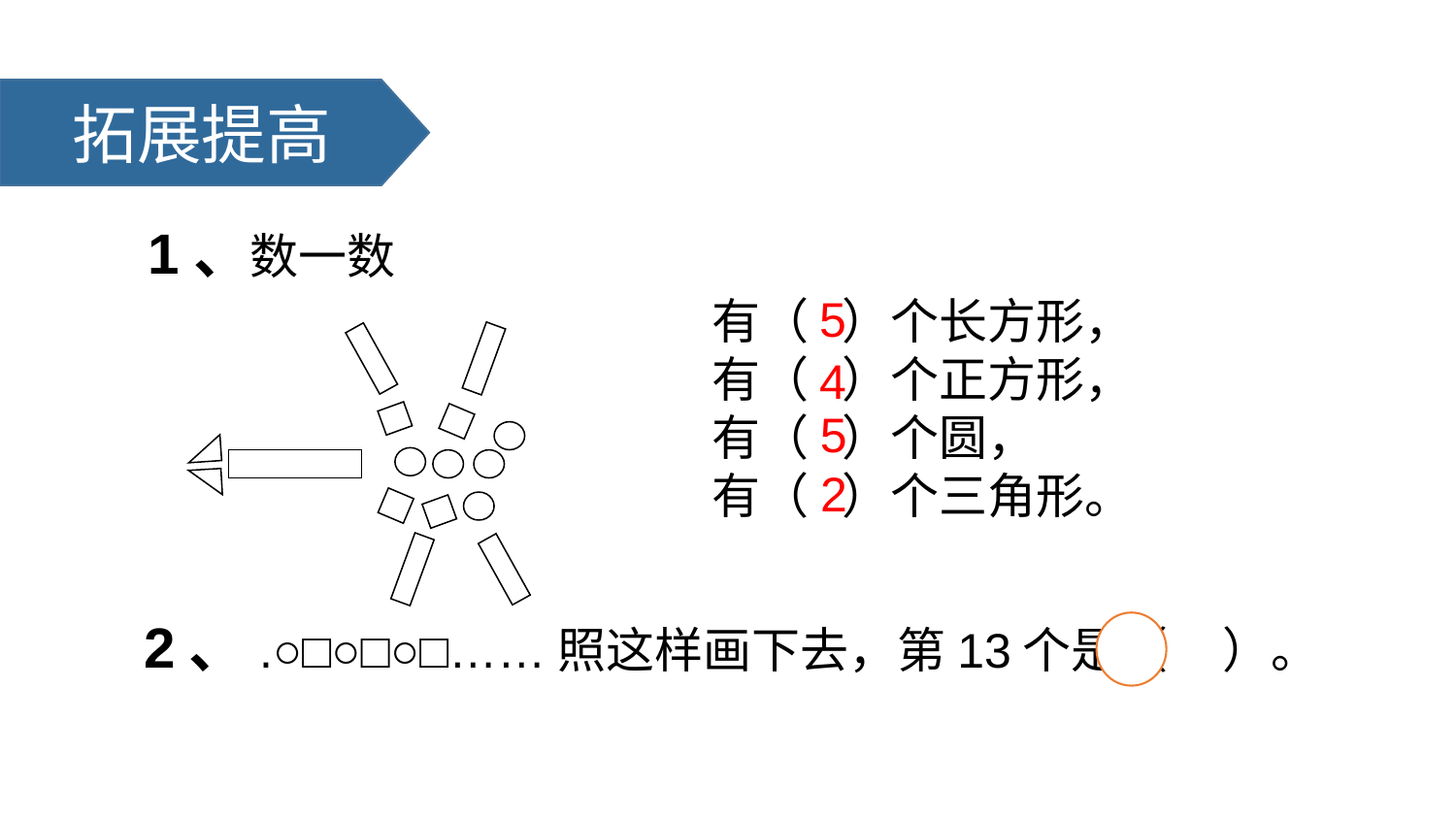

拓展提高
1、数一数
5
有（   ）个长方形，
有（   ）个正方形，
有（   ）个圆，
有（   ）个三角形。

4
5
2
2、.○□○□○□……照这样画下去，第13个是（     ）。